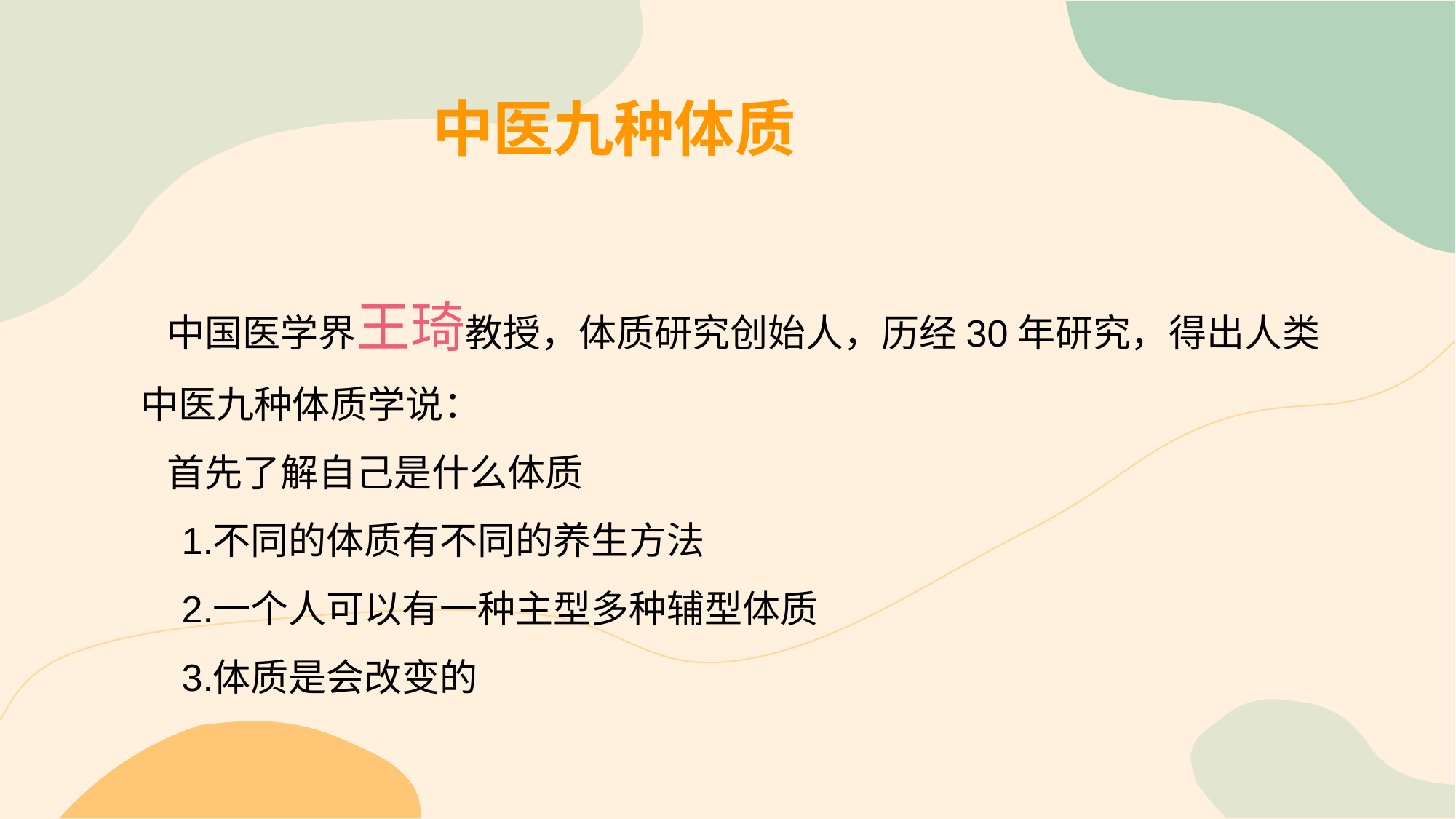

中医九种体质
  中国医学界王琦教授，体质研究创始人，历经30年研究，得出人类中医九种体质学说：
  首先了解自己是什么体质
不同的体质有不同的养生方法
一个人可以有一种主型多种辅型体质
体质是会改变的